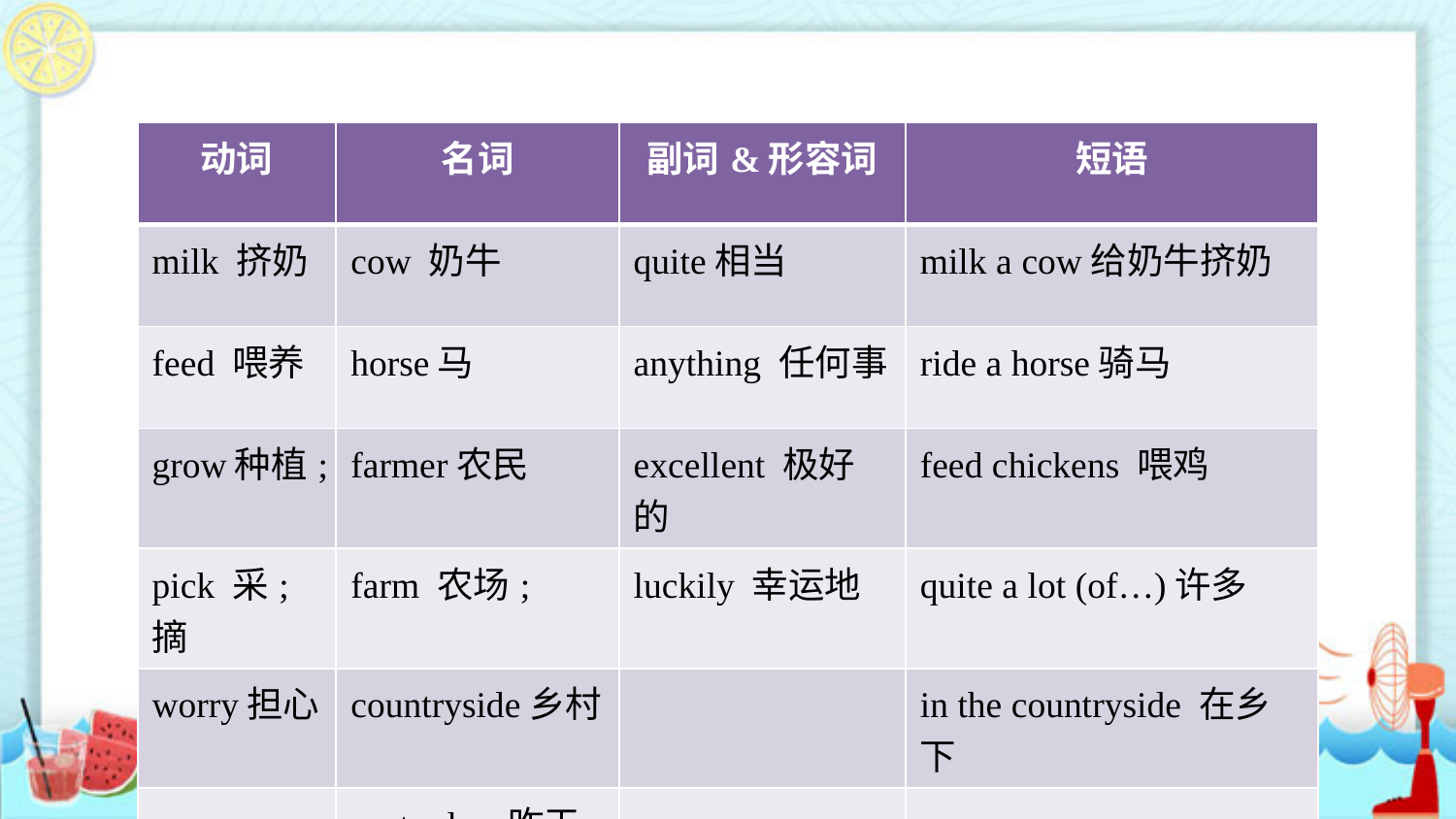

| 动词 | 名词 | 副词&形容词 | 短语 |
| --- | --- | --- | --- |
| milk 挤奶 | cow 奶牛 | quite相当 | milk a cow给奶牛挤奶 |
| feed 喂养 | horse马 | anything 任何事 | ride a horse骑马 |
| grow种植; | farmer农民 | excellent 极好的 | feed chickens 喂鸡 |
| pick 采;摘 | farm 农场; | luckily 幸运地 | quite a lot (of…)许多 |
| worry担心 | countryside乡村 |  | in the countryside 在乡下 |
|  | yesterday 昨天 |  |  |
|  | flower 花 |  |  |
|  | sun 太阳 |  |  |